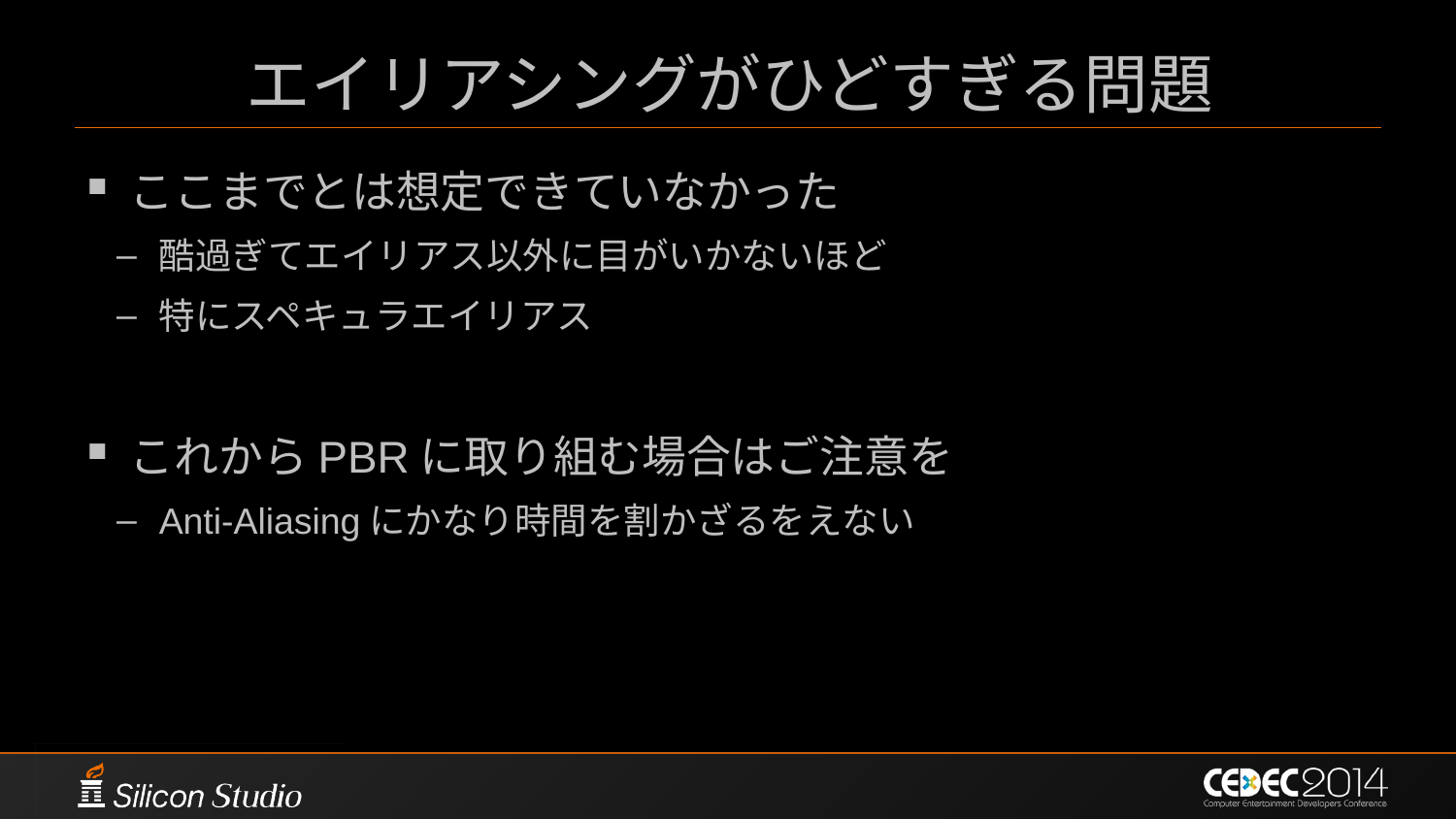

# エイリアシングがひどすぎる問題
ここまでとは想定できていなかった
酷過ぎてエイリアス以外に目がいかないほど
特にスペキュラエイリアス

これからPBRに取り組む場合はご注意を
Anti-Aliasingにかなり時間を割かざるをえない